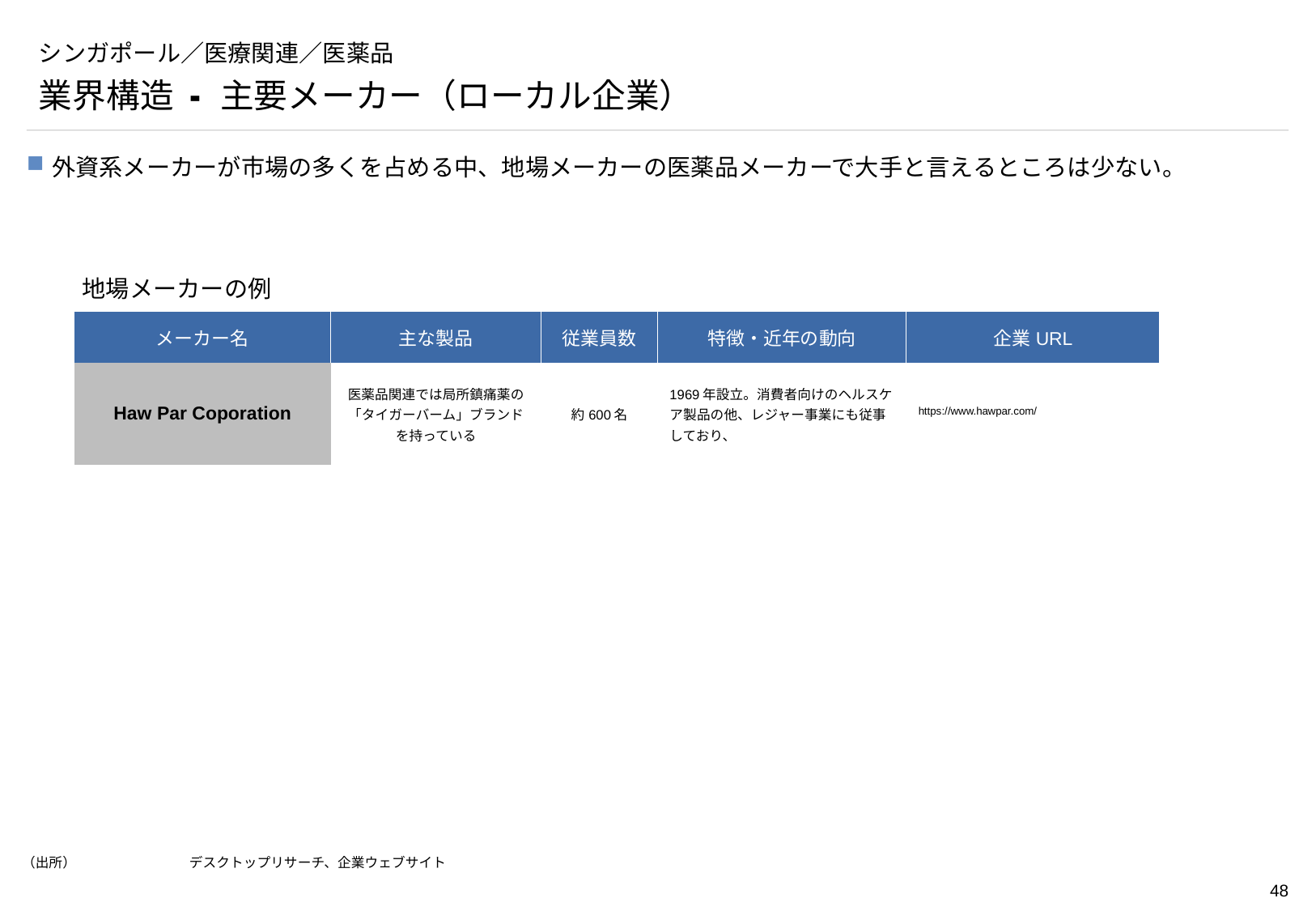

# シンガポール／医療関連／医薬品
業界構造 - 主要メーカー（ローカル企業）
外資系メーカーが市場の多くを占める中、地場メーカーの医薬品メーカーで大手と言えるところは少ない。
地場メーカーの例
| メーカー名 | 主な製品 | 従業員数 | 特徴・近年の動向 | 企業URL |
| --- | --- | --- | --- | --- |
| Haw Par Coporation | 医薬品関連では局所鎮痛薬の「タイガーバーム」ブランドを持っている | 約600名 | 1969年設立。消費者向けのヘルスケア製品の他、レジャー事業にも従事しており、 | https://www.hawpar.com/ |

（出所）	デスクトップリサーチ、企業ウェブサイト